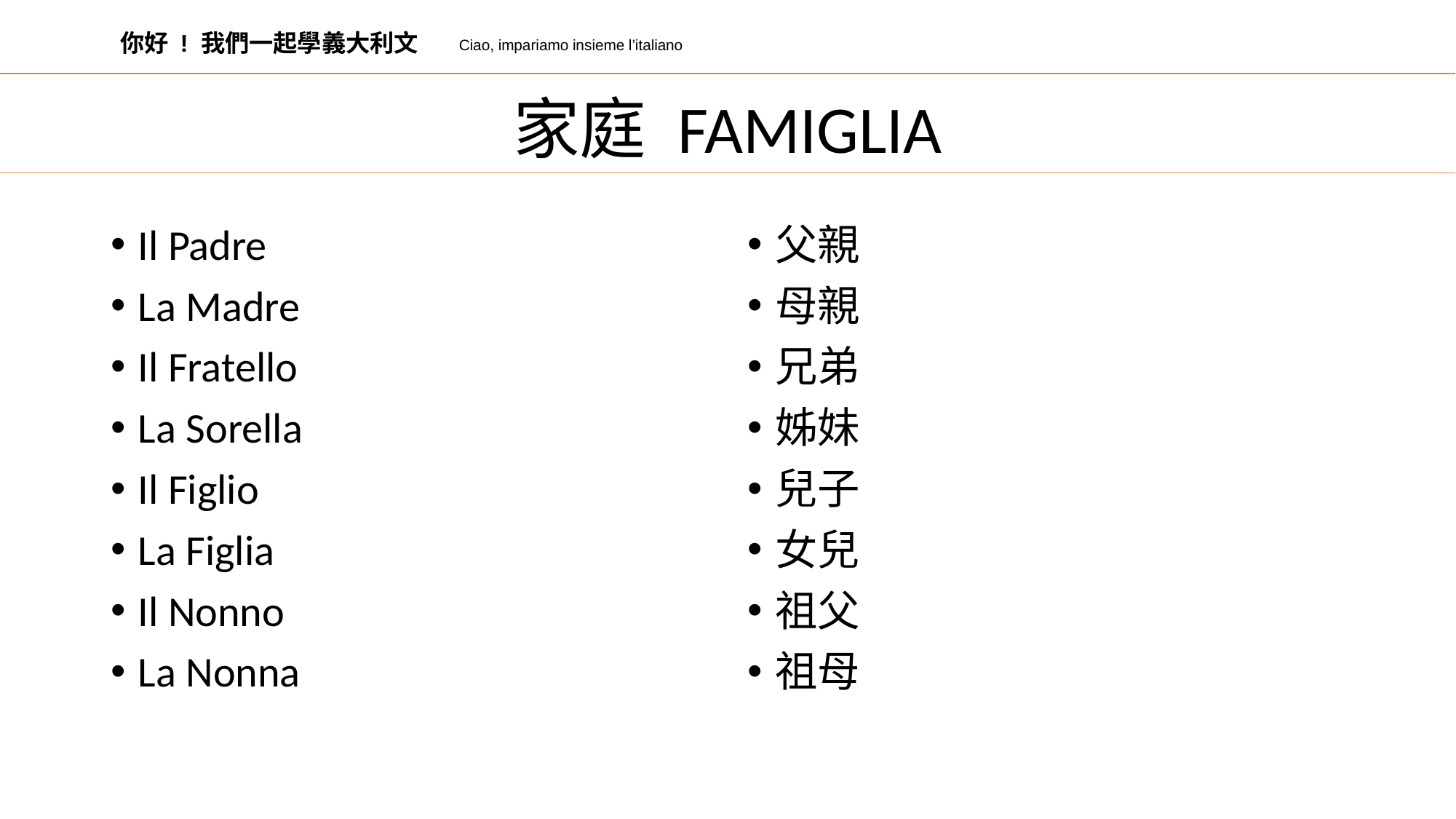

你好 ! 我們一起學義大利文

Ciao, impariamo insieme l’italiano

# 家庭 FAMIGLIA
Il Padre
La Madre
Il Fratello
La Sorella
Il Figlio
La Figlia
Il Nonno
La Nonna

父親
母親
兄弟
姊妹
兒子
女兒
祖父
祖母